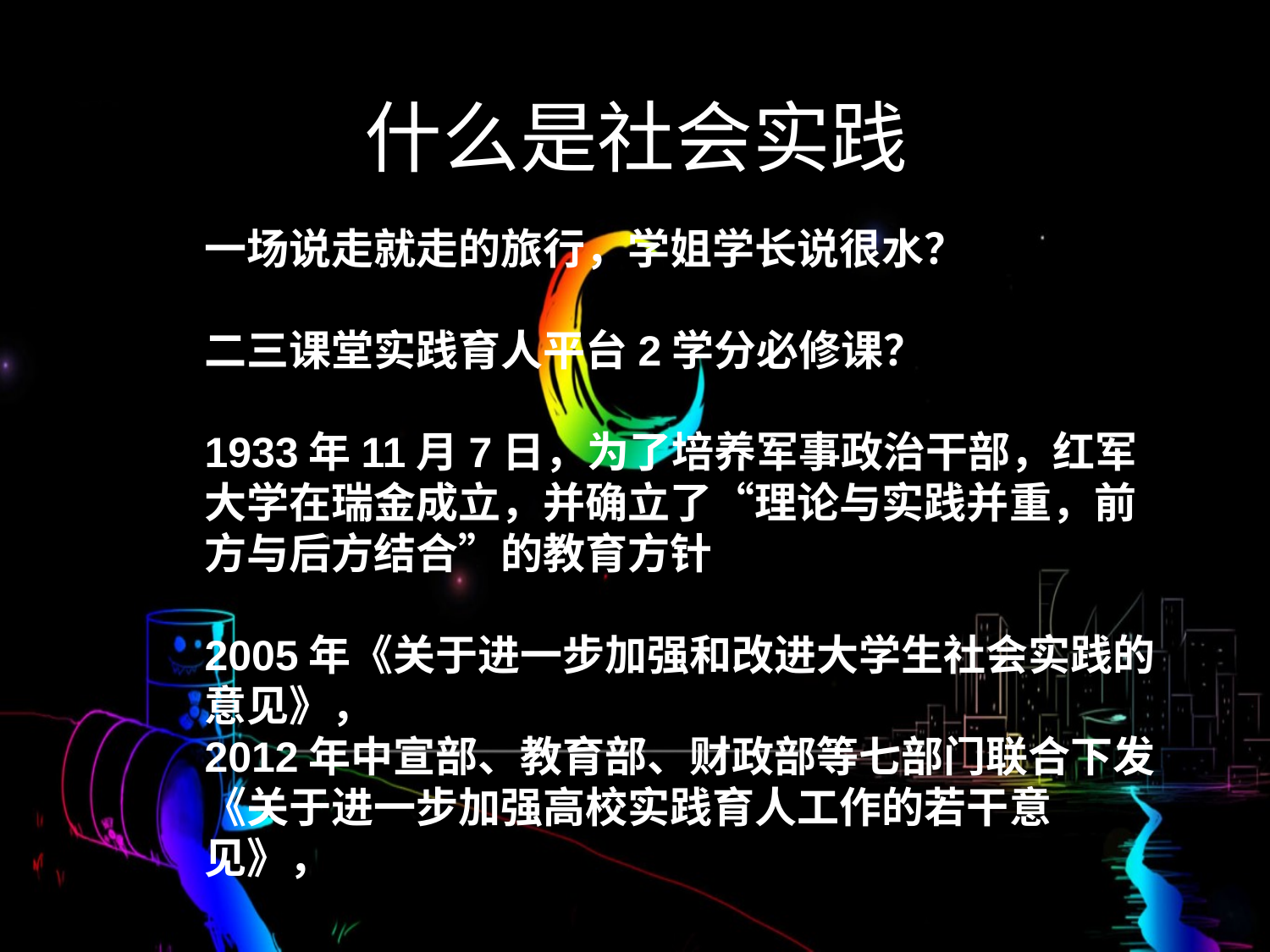

# 什么是社会实践
一场说走就走的旅行，学姐学长说很水？

二三课堂实践育人平台2学分必修课？

1933年11月7日，为了培养军事政治干部，红军大学在瑞金成立，并确立了“理论与实践并重，前方与后方结合”的教育方针

2005年《关于进一步加强和改进大学生社会实践的意见》，
2012年中宣部、教育部、财政部等七部门联合下发
《关于进一步加强高校实践育人工作的若干意见》，